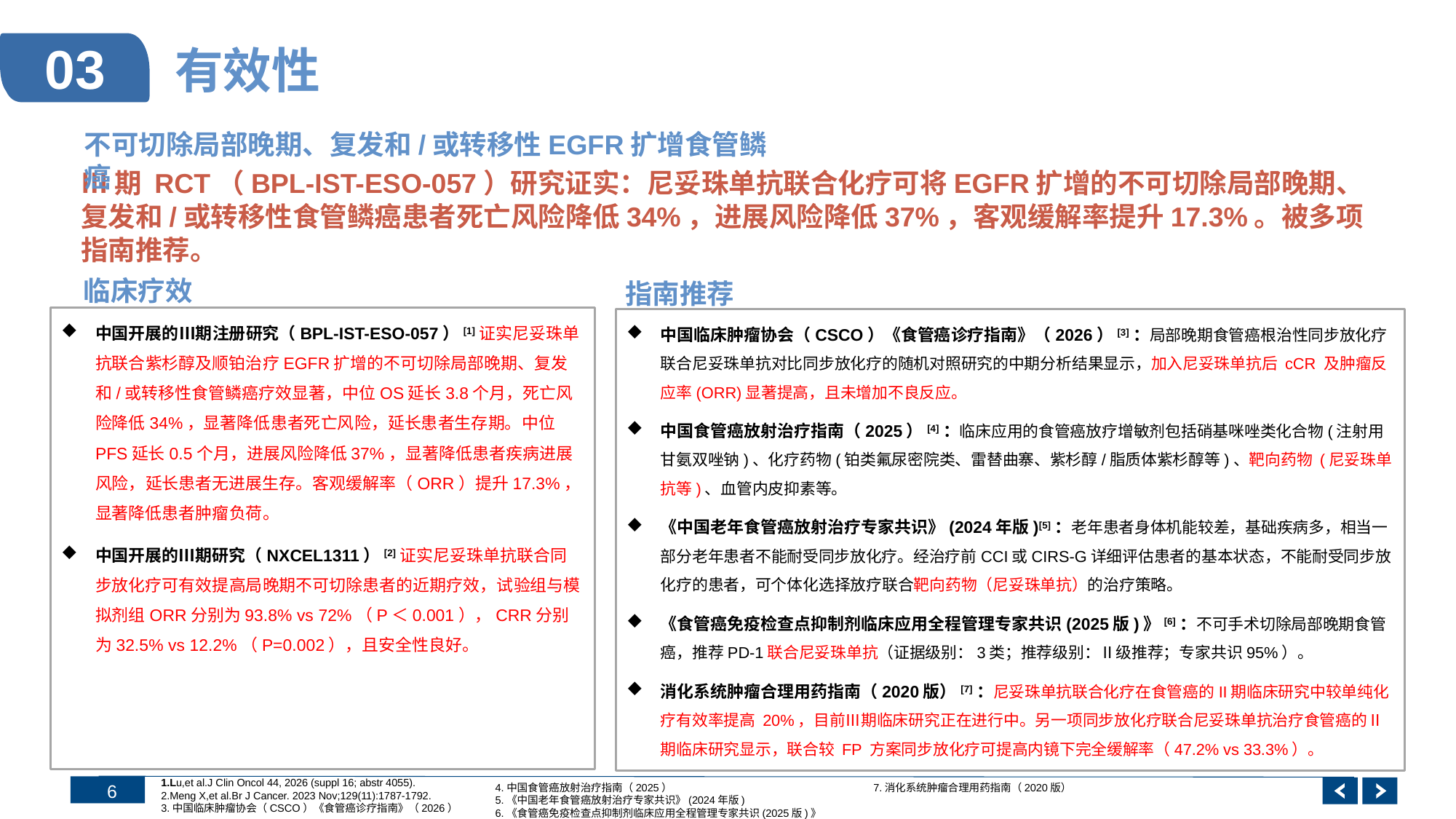

# 有效性
03
不可切除局部晚期、复发和/或转移性EGFR扩增食管鳞癌
Ⅲ期 RCT（BPL-IST-ESO-057）研究证实：尼妥珠单抗联合化疗可将EGFR扩增的不可切除局部晚期、复发和/或转移性食管鳞癌患者死亡风险降低34%，进展风险降低37%，客观缓解率提升17.3%。被多项指南推荐。
临床疗效
指南推荐
中国开展的Ⅲ期注册研究（BPL-IST-ESO-057）[1]证实尼妥珠单抗联合紫杉醇及顺铂治疗EGFR扩增的不可切除局部晚期、复发和/或转移性食管鳞癌疗效显著，中位OS延长3.8个月，死亡风险降低34%，显著降低患者死亡风险，延长患者生存期。中位PFS延长0.5个月，进展风险降低37%，显著降低患者疾病进展风险，延长患者无进展生存。客观缓解率（ORR）提升17.3%，显著降低患者肿瘤负荷。
中国开展的Ⅲ期研究（NXCEL1311）[2]证实尼妥珠单抗联合同步放化疗可有效提高局晚期不可切除患者的近期疗效，试验组与模拟剂组ORR分别为93.8% vs 72%（P＜0.001），CRR分别为32.5% vs 12.2%（P=0.002），且安全性良好。
中国临床肿瘤协会（CSCO）《食管癌诊疗指南》（2026）[3]：局部晚期食管癌根治性同步放化疗联合尼妥珠单抗对比同步放化疗的随机对照研究的中期分析结果显示，加入尼妥珠单抗后 cCR 及肿瘤反应率(ORR)显著提高，且未增加不良反应。
中国食管癌放射治疗指南（2025）[4]：临床应用的食管癌放疗增敏剂包括硝基咪唑类化合物(注射用甘氨双唑钠)、化疗药物(铂类氟尿密院类、雷替曲寨、紫杉醇/脂质体紫杉醇等)、靶向药物 (尼妥珠单抗等)、血管内皮抑素等。
《中国老年食管癌放射治疗专家共识》(2024年版)[5]：老年患者身体机能较差，基础疾病多，相当一部分老年患者不能耐受同步放化疗。经治疗前CCI或CIRS-G详细评估患者的基本状态，不能耐受同步放化疗的患者，可个体化选择放疗联合靶向药物（尼妥珠单抗）的治疗策略。
《食管癌免疫检查点抑制剂临床应用全程管理专家共识(2025版)》[6]：不可手术切除局部晚期食管癌，推荐PD-1联合尼妥珠单抗（证据级别：3类；推荐级别：Ⅱ级推荐；专家共识95%）。
消化系统肿瘤合理用药指南（2020版）[7]：尼妥珠单抗联合化疗在食管癌的II期临床研究中较单纯化疗有效率提高 20%，目前Ⅲ期临床研究正在进行中。另一项同步放化疗联合尼妥珠单抗治疗食管癌的Ⅱ期临床研究显示，联合较 FP 方案同步放化疗可提高内镜下完全缓解率（47.2% vs 33.3%）。
1.Lu,et al.J Clin Oncol 44, 2026 (suppl 16; abstr 4055).
2.Meng X,et al.Br J Cancer. 2023 Nov;129(11):1787-1792.
3.中国临床肿瘤协会（CSCO）《食管癌诊疗指南》（2026）
4.中国食管癌放射治疗指南（2025）
5.《中国老年食管癌放射治疗专家共识》(2024年版)
6.《食管癌免疫检查点抑制剂临床应用全程管理专家共识(2025版)》

7.消化系统肿瘤合理用药指南（2020版）